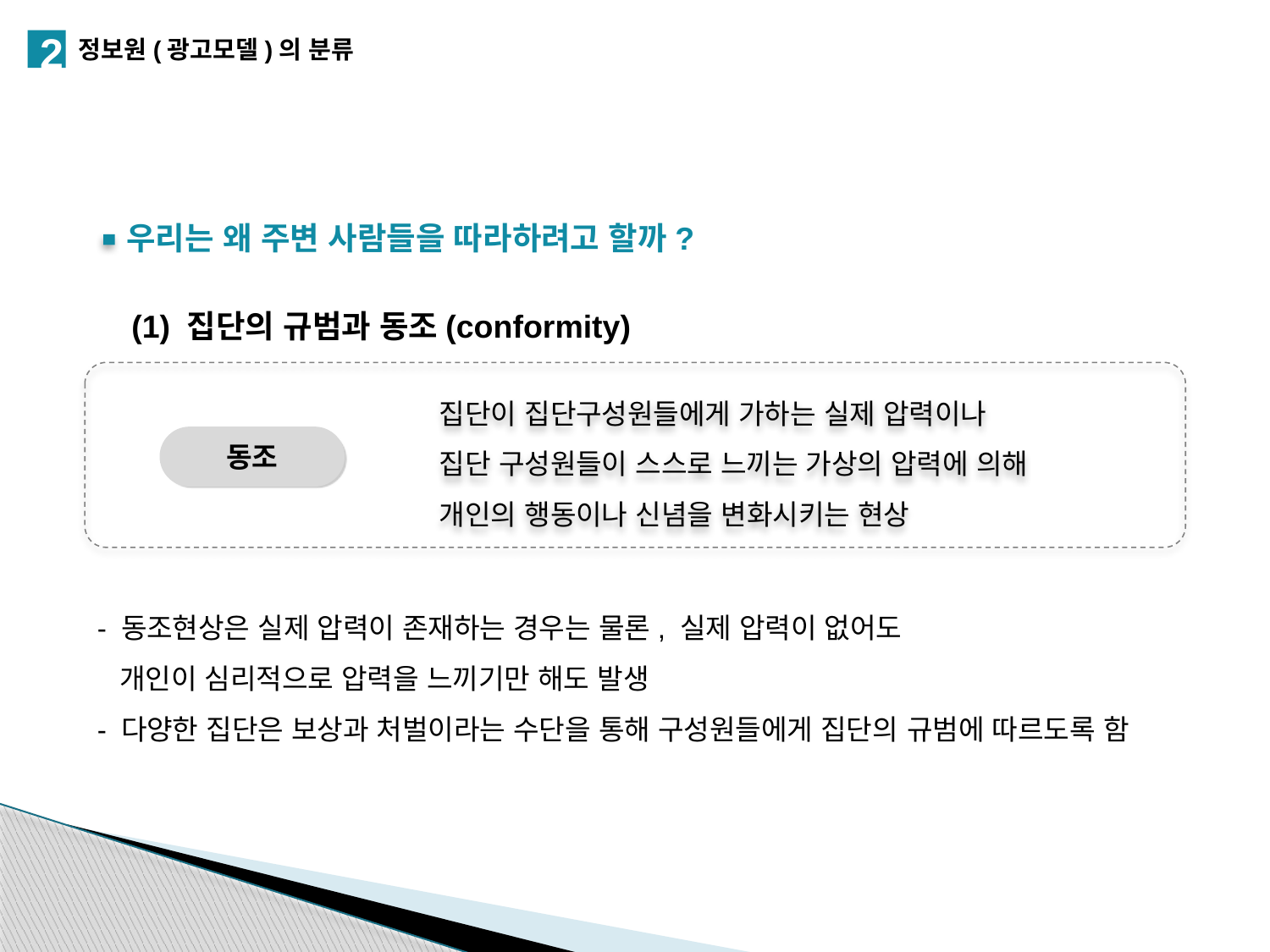

2
정보원(광고모델)의 분류

우리는 왜 주변 사람들을 따라하려고 할까?

(1) 집단의 규범과 동조(conformity)
                                          집단이 집단구성원들에게 가하는 실제 압력이나
                                          집단 구성원들이 스스로 느끼는 가상의 압력에 의해
                                          개인의 행동이나 신념을 변화시키는 현상
동조
- 동조현상은 실제 압력이 존재하는 경우는 물론, 실제 압력이 없어도
  개인이 심리적으로 압력을 느끼기만 해도 발생
- 다양한 집단은 보상과 처벌이라는 수단을 통해 구성원들에게 집단의 규범에 따르도록 함